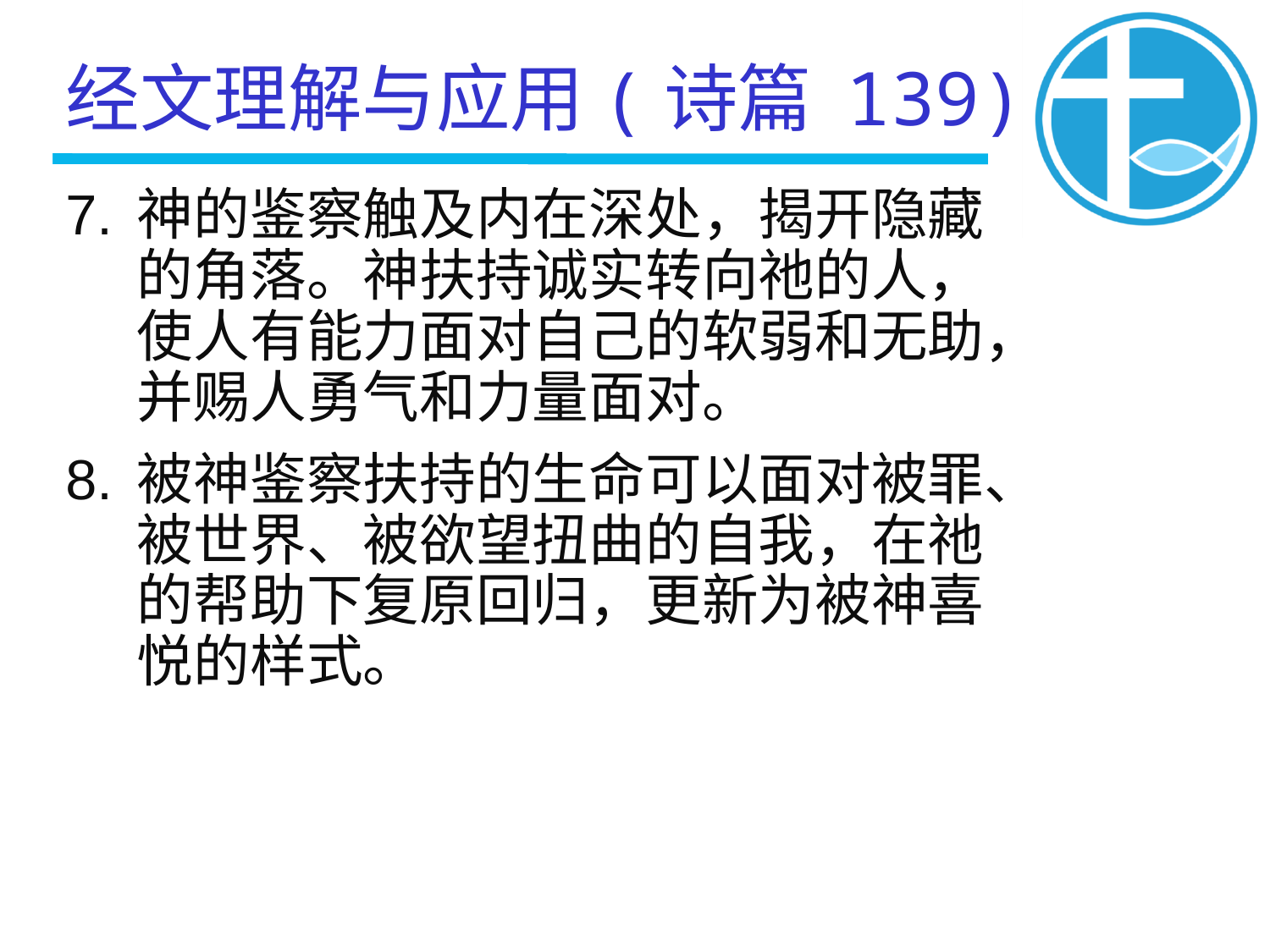

经文理解与应用(诗篇 139)

神的鉴察触及内在深处，揭开隐藏的角落。神扶持诚实转向祂的人，使人有能力面对自己的软弱和无助，并赐人勇气和力量面对。
被神鉴察扶持的生命可以面对被罪、被世界、被欲望扭曲的自我，在祂的帮助下复原回归，更新为被神喜悦的样式。